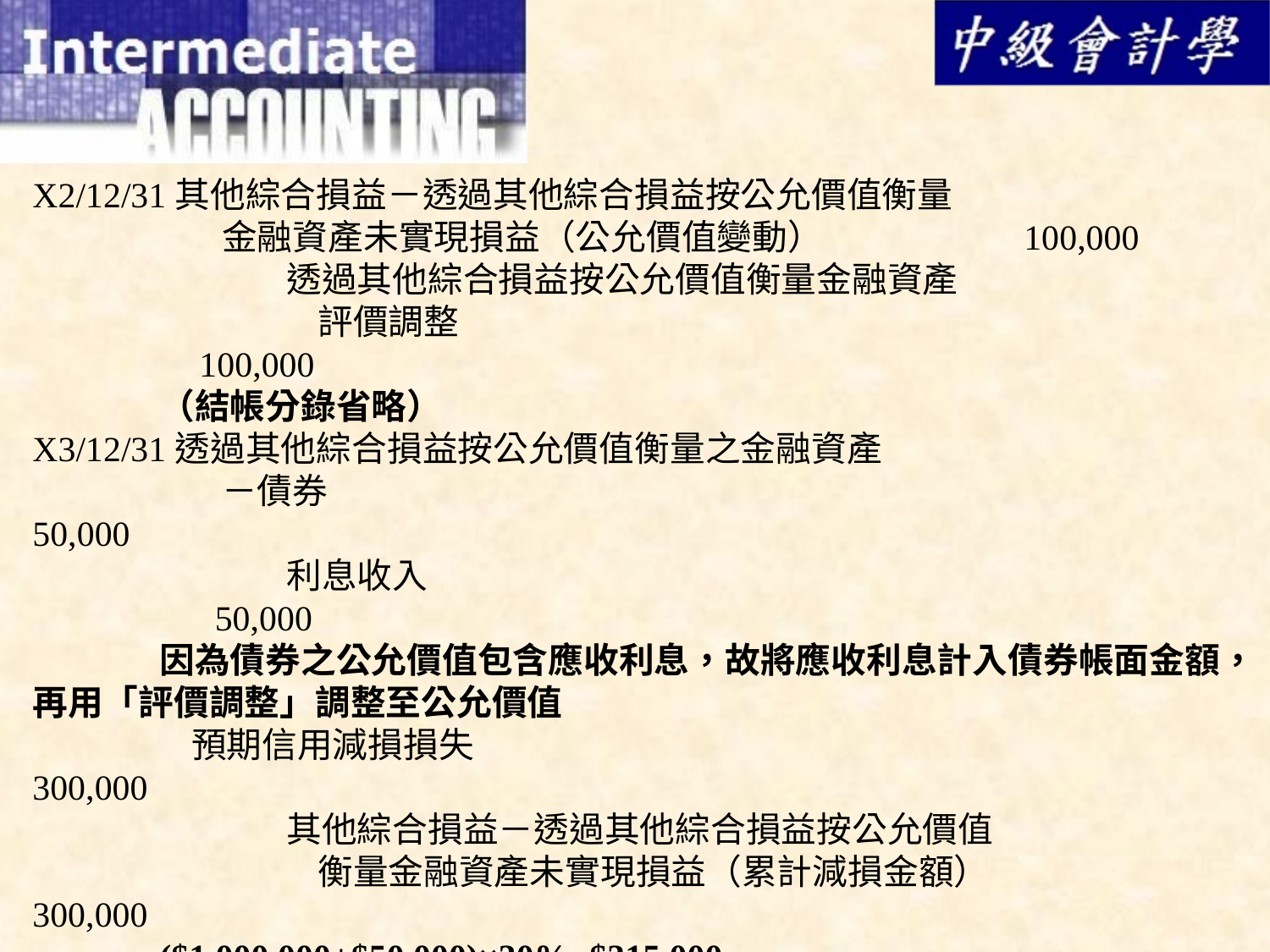

X2/12/31其他綜合損益－透過其他綜合損益按公允價值衡量
	        金融資產未實現損益（公允價值變動）	            100,000
	　　	透過其他綜合損益按公允價值衡量金融資產
		    評價調整							    100,000
	（結帳分錄省略）
X3/12/31透過其他綜合損益按公允價值衡量之金融資產
	        －債券							  50,000
	　　	利息收入							      50,000
	因為債券之公允價值包含應收利息，故將應收利息計入債券帳面金額，再用「評價調整」調整至公允價值
	   預期信用減損損失						300,000
		其他綜合損益－透過其他綜合損益按公允價值
		    衡量金融資產未實現損益（累計減損金額）		    300,000
	($1,000,000+$50,000)×30%=$315,000
 	$315,000-$15,000=$300,000
	（為節省篇幅，結帳分錄省略）